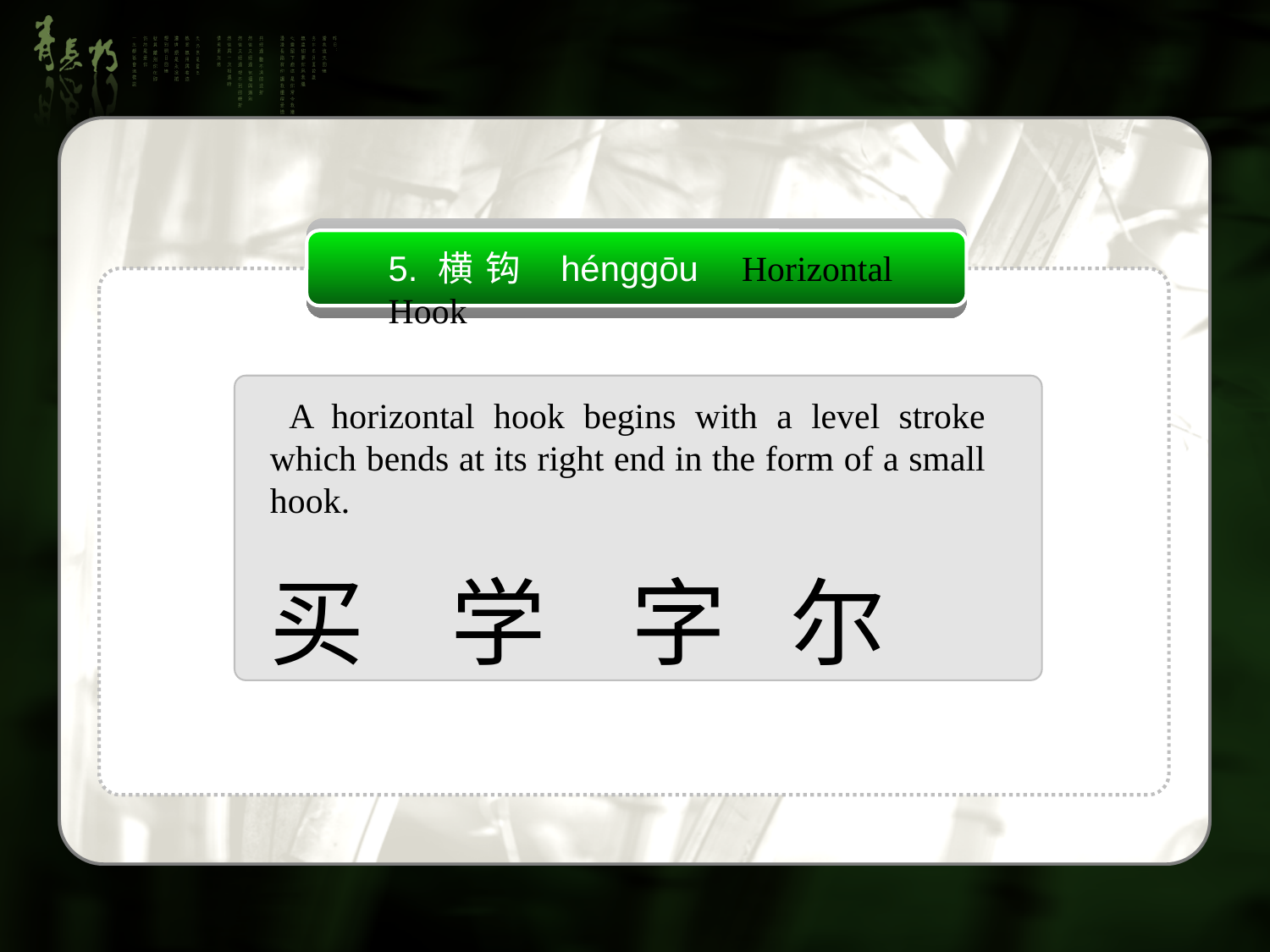

5.横钩 hénggōu  Horizontal Hook

 A horizontal hook begins with a level stroke which bends at its right end in the form of a small hook.

买    学    字   尔